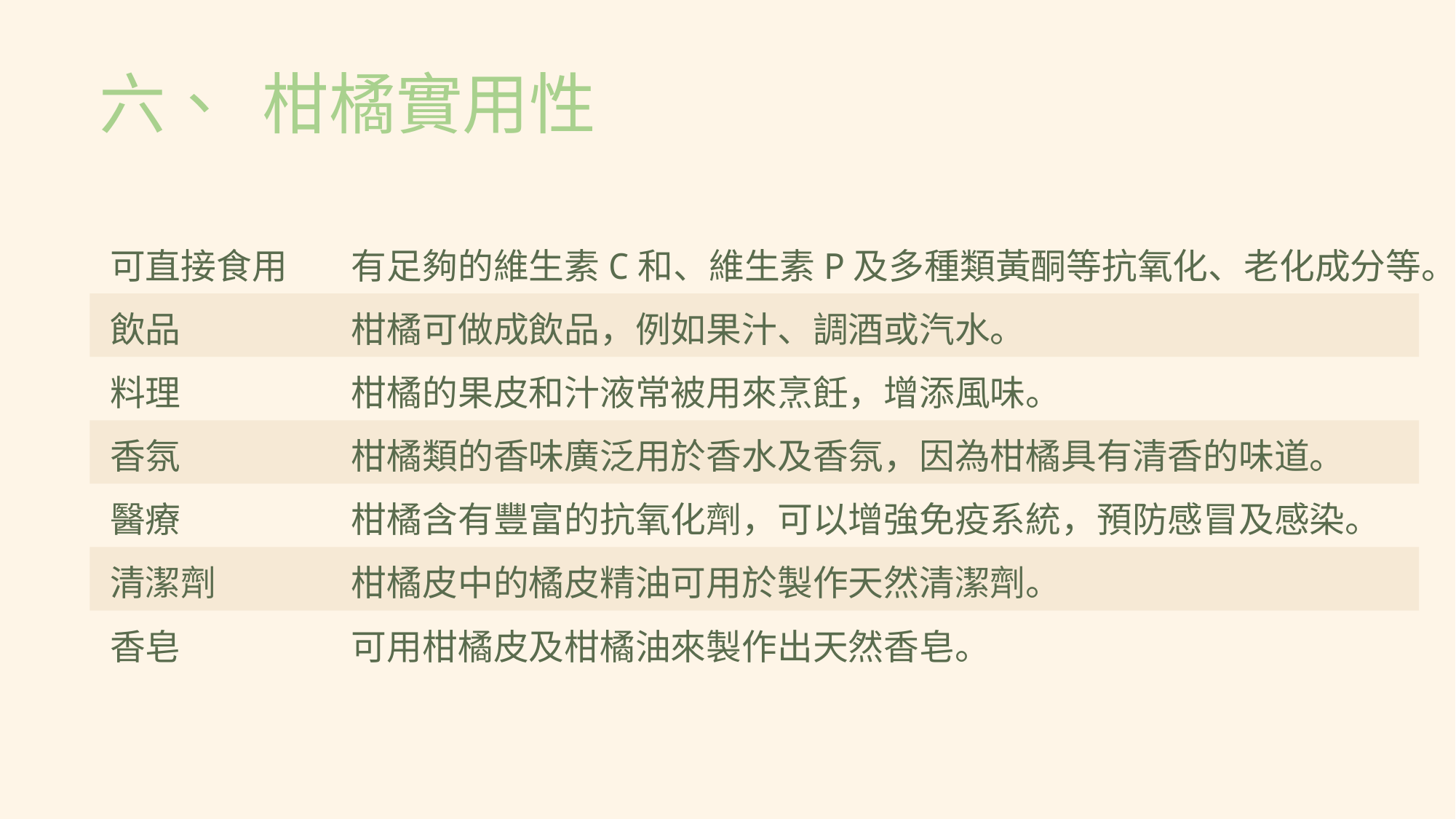

六、  柑橘實用性
可直接食用
有足夠的維生素C和、維生素P及多種類黃酮等抗氧化、老化成分等。

飲品
柑橘可做成飲品，例如果汁、調酒或汽水。
料理
柑橘的果皮和汁液常被用來烹飪，增添風味。

香氛
柑橘類的香味廣泛用於香水及香氛，因為柑橘具有清香的味道。
醫療
柑橘含有豐富的抗氧化劑，可以增強免疫系統，預防感冒及感染。

清潔劑
柑橘皮中的橘皮精油可用於製作天然清潔劑。
香皂
可用柑橘皮及柑橘油來製作出天然香皂。